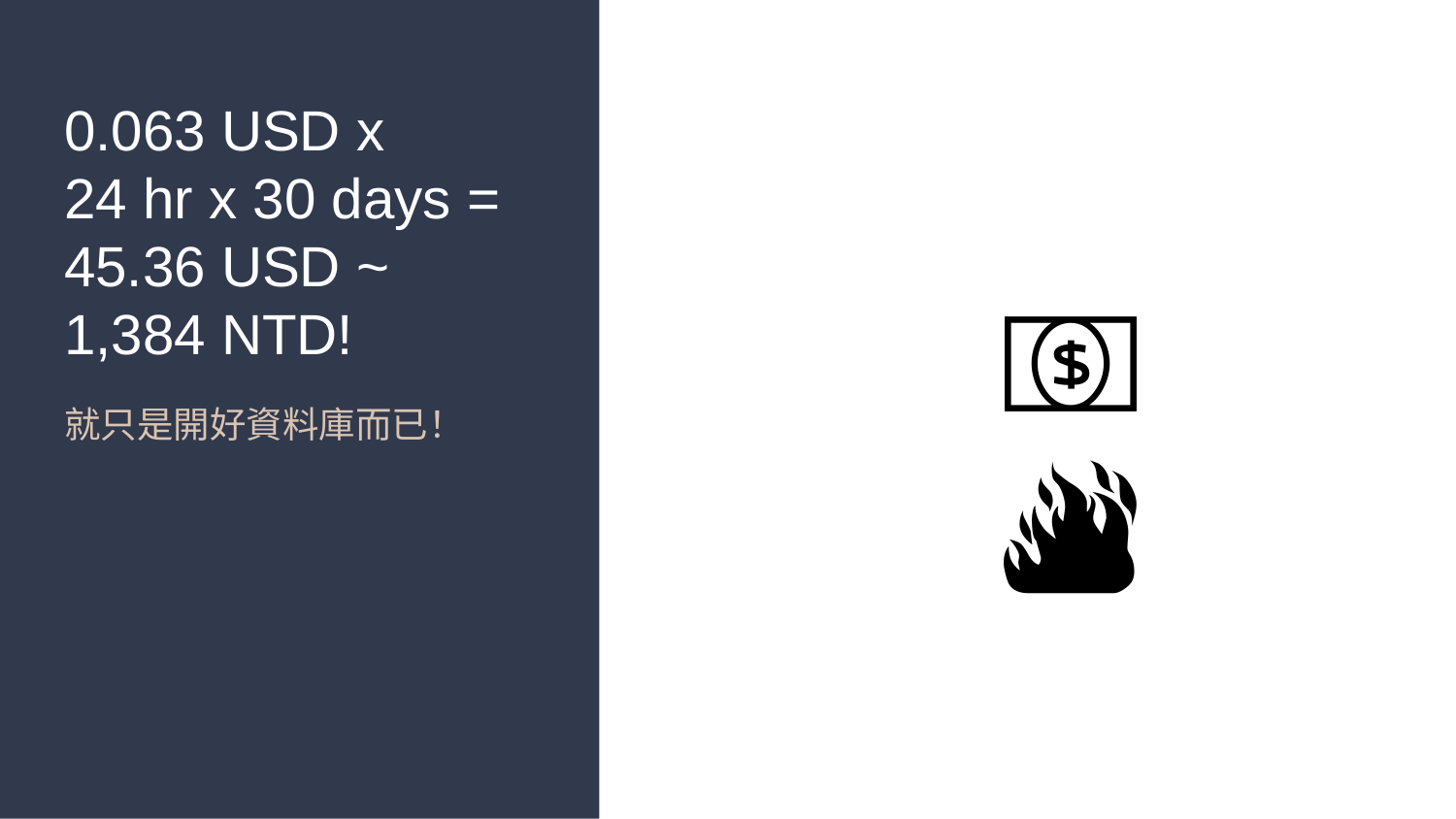

# 0.063 USD x
24 hr x 30 days =
45.36 USD ~
1,384 NTD!
💵
就只是開好資料庫而已！
🔥